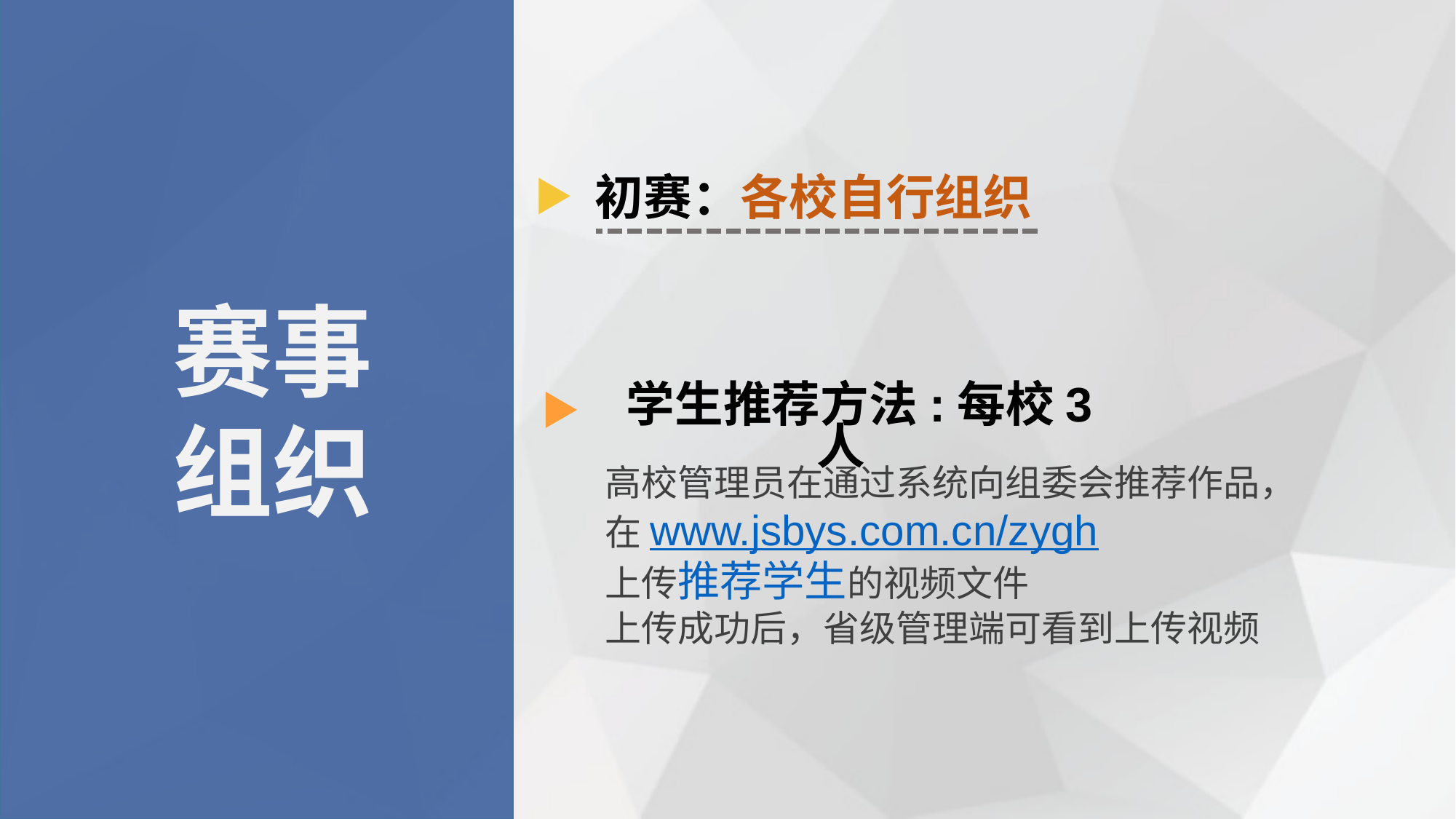

初赛：各校自行组织

赛事
组织
学生推荐方法:每校3人

高校管理员在通过系统向组委会推荐作品，
在www.jsbys.com.cn/zygh
上传推荐学生的视频文件
上传成功后，省级管理端可看到上传视频